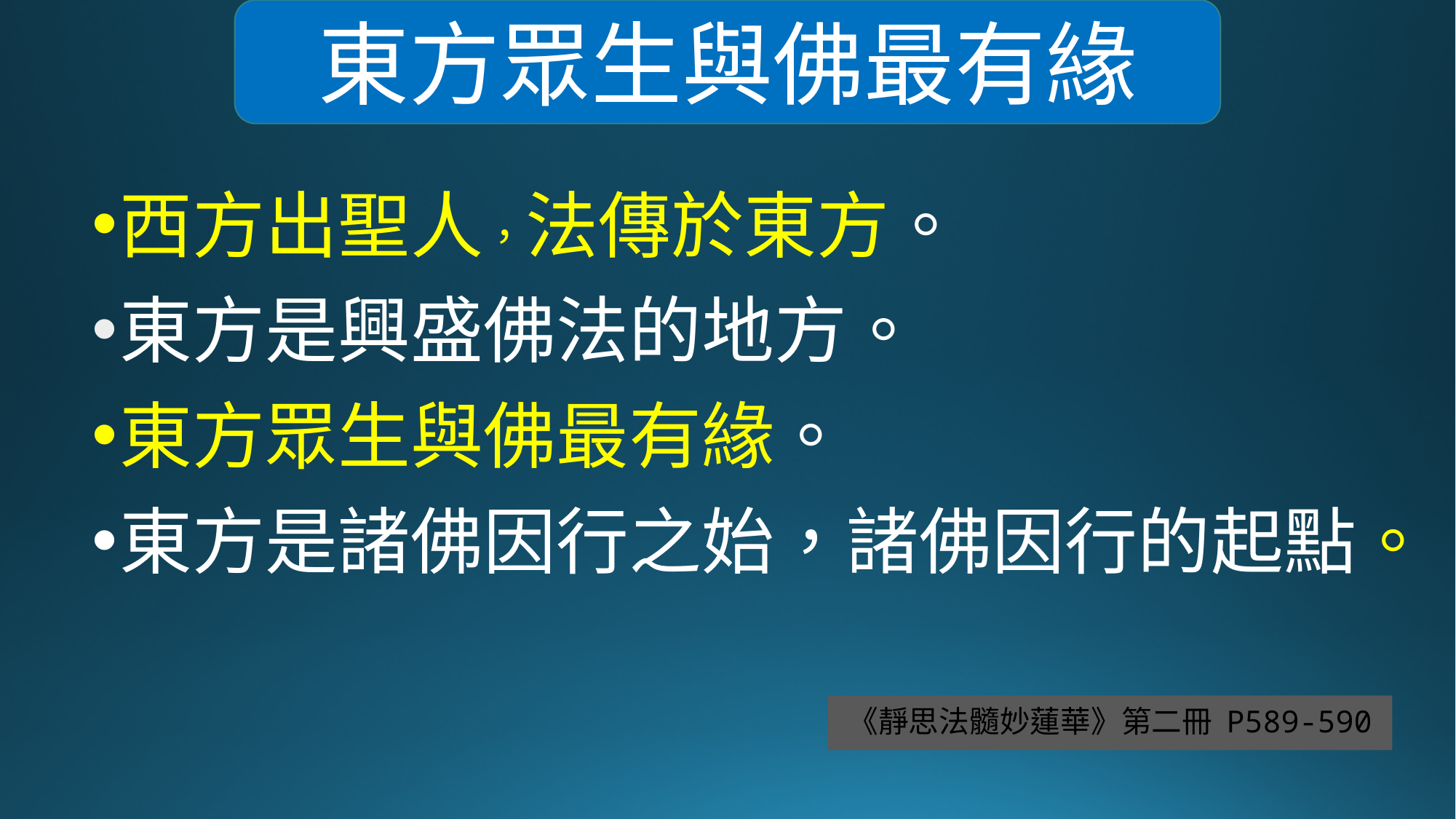

東方眾生與佛最有緣
西方出聖人，法傳於東方。
東方是興盛佛法的地方。
東方眾生與佛最有緣。
東方是諸佛因行之始，諸佛因行的起點。
# 《靜思法髓妙蓮華》第二冊 P589-590